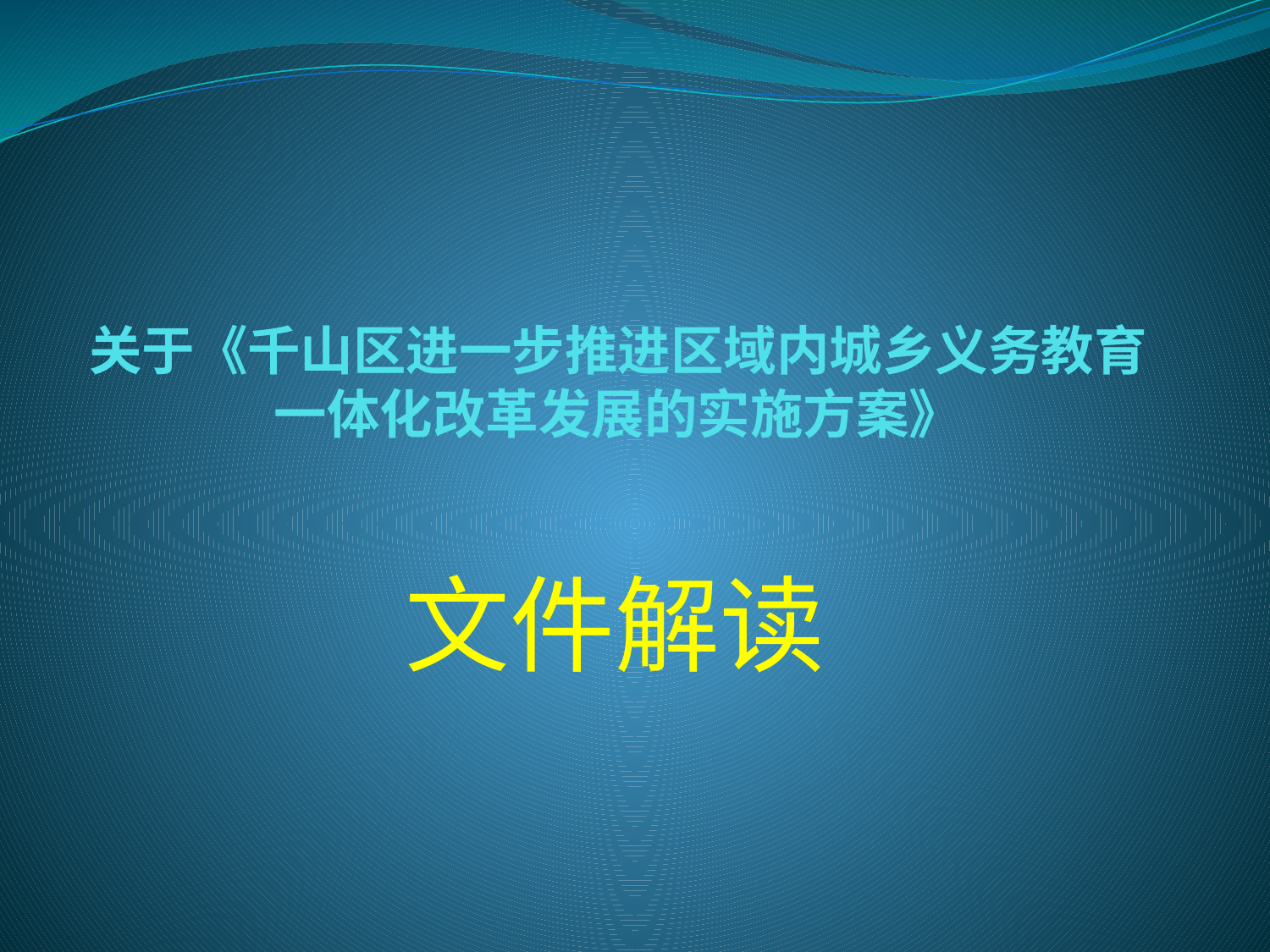

# 关于《千山区进一步推进区域内城乡义务教育一体化改革发展的实施方案》

文件解读